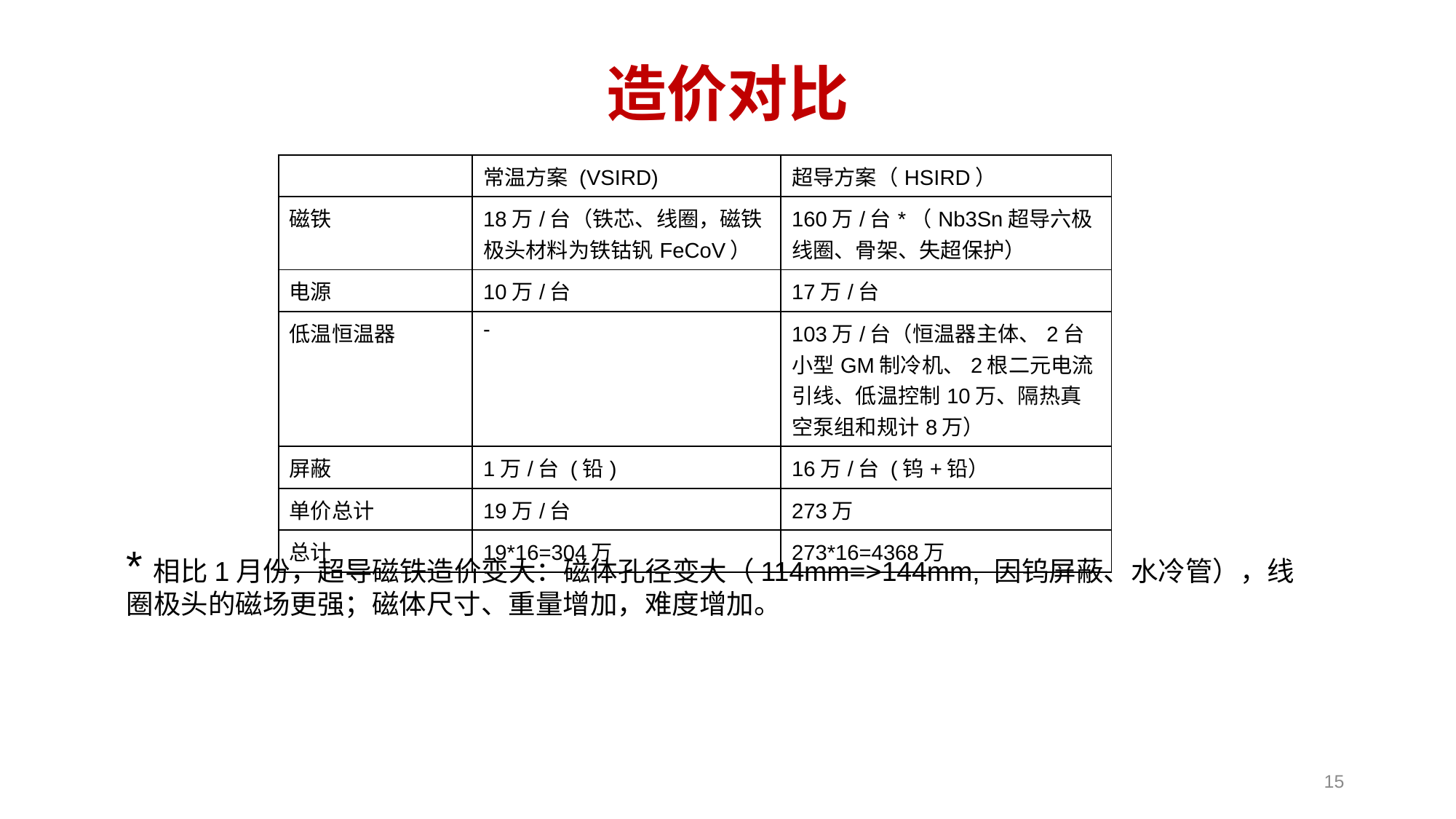

# 造价对比
|  | 常温方案 (VSIRD) | 超导方案（HSIRD） |
| --- | --- | --- |
| 磁铁 | 18万/台（铁芯、线圈，磁铁极头材料为铁钴钒FeCoV） | 160万/台\*（Nb3Sn超导六极线圈、骨架、失超保护） |
| 电源 | 10万/台 | 17万/台 |
| 低温恒温器 | - | 103万/台（恒温器主体、2台小型GM制冷机、2根二元电流引线、低温控制10万、隔热真空泵组和规计8万） |
| 屏蔽 | 1万/台 (铅) | 16万/台 (钨+铅） |
| 单价总计 | 19万/台 | 273万 |
| 总计 | 19\*16=304万 | 273\*16=4368万 |
*相比1月份，超导磁铁造价变大：磁体孔径变大（114mm=>144mm, 因钨屏蔽、水冷管），线圈极头的磁场更强；磁体尺寸、重量增加，难度增加。

15